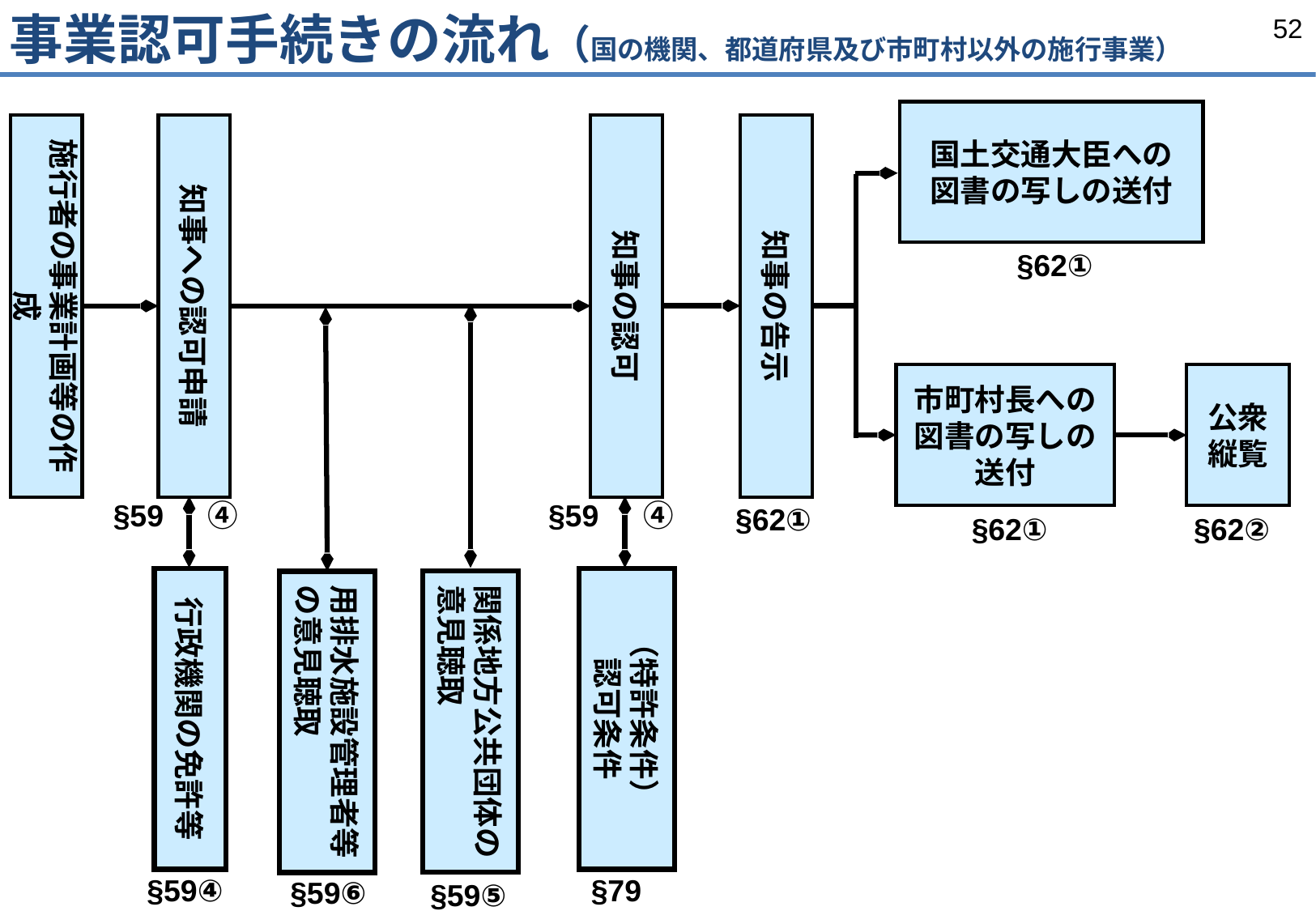

事業認可手続きの流れ（国の機関、都道府県及び市町村以外の施行事業）
国土交通大臣への
図書の写しの送付
施行者の事業計画等の作成
知事への認可申請
知事の認可
知事の告示
§62①
市町村長への
図書の写しの
送付
公衆縦覧
§59　 ④
§59　 ④
§62①
§62①
§62②
行政機関の免許等
（特許条件）
認可条件
関係地方公共団体の意見聴取
用排水施設管理者等の意見聴取
§59④
§79
§59⑥
§59⑤